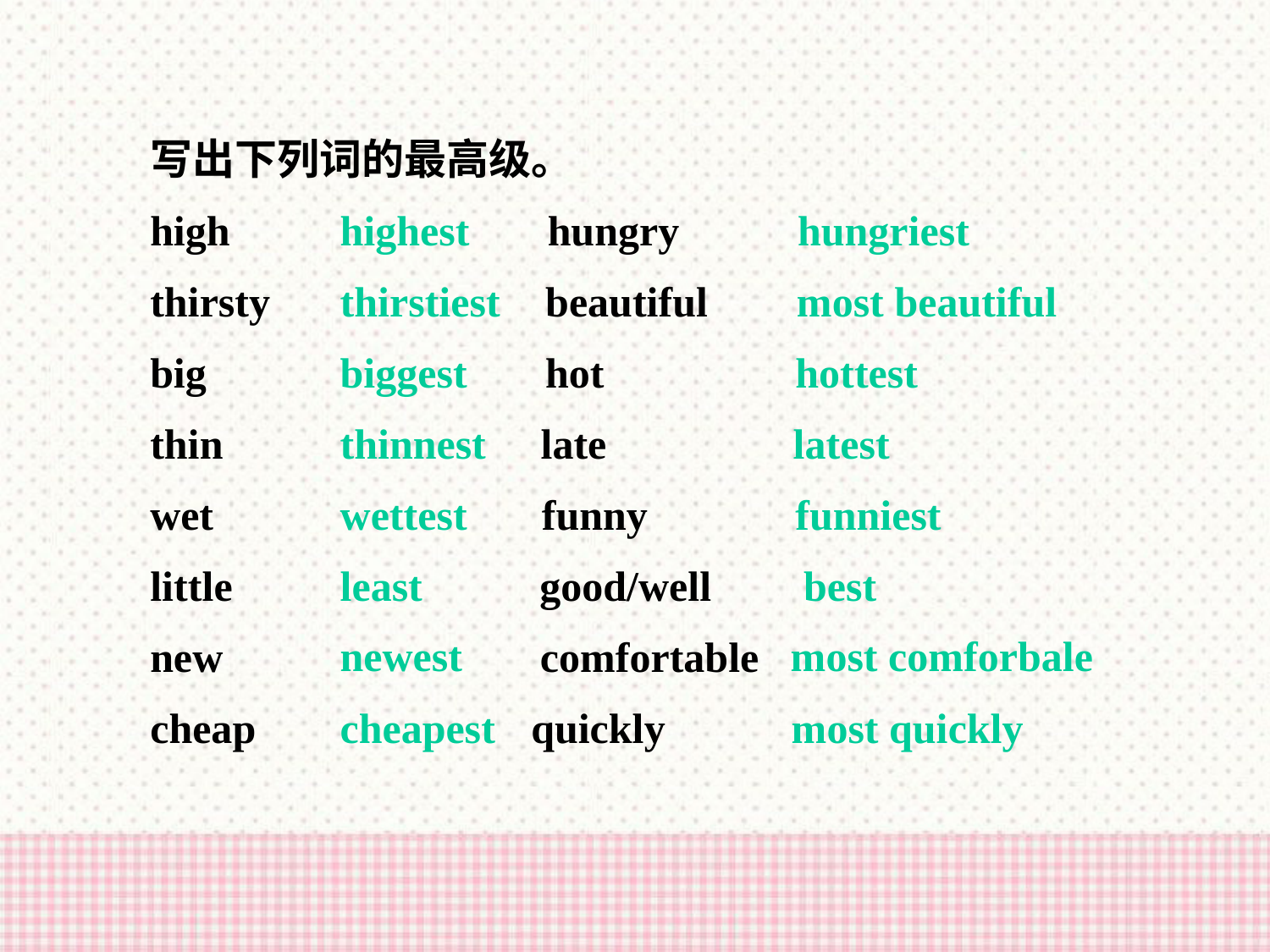

写出下列词的最高级。
high                              hungry
thirsty                          beautiful
big                                hot
thin                              late
wet                               funny
little                             good/well
new                              comfortable
cheap                          quickly
highest                               hungriest
thirstiest                            most beautiful
biggest                               hottest
thinnest                             latest
wettest                               funniest
least                                    best
newest                               most comforbale
cheapest                            most quickly